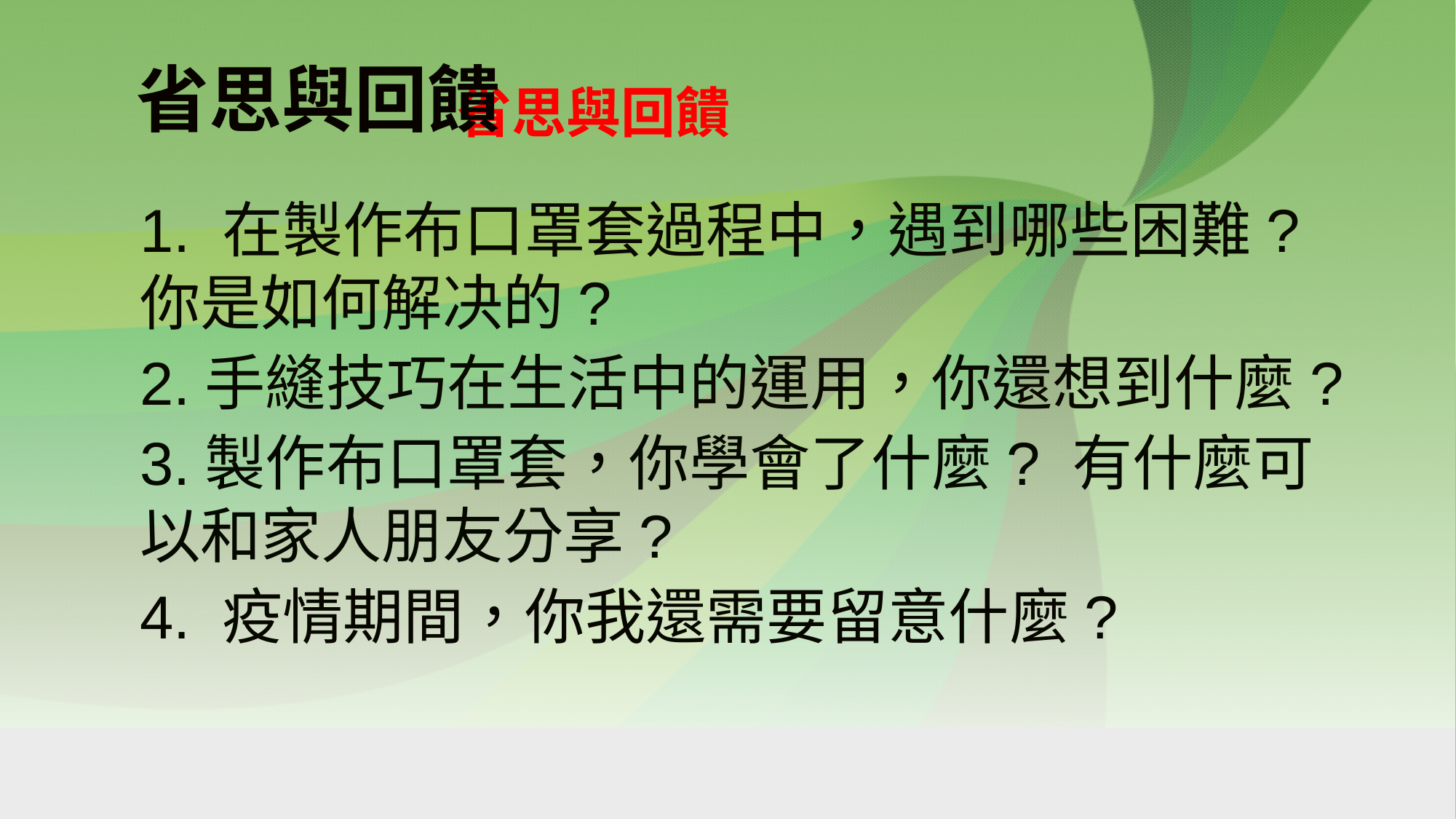

省思與回饋
# 省思與回饋
1. 在製作布口罩套過程中，遇到哪些困難? 你是如何解决的?
2.手縫技巧在生活中的運用，你還想到什麼?
3.製作布口罩套，你學會了什麼? 有什麼可以和家人朋友分享?
4. 疫情期間，你我還需要留意什麼?